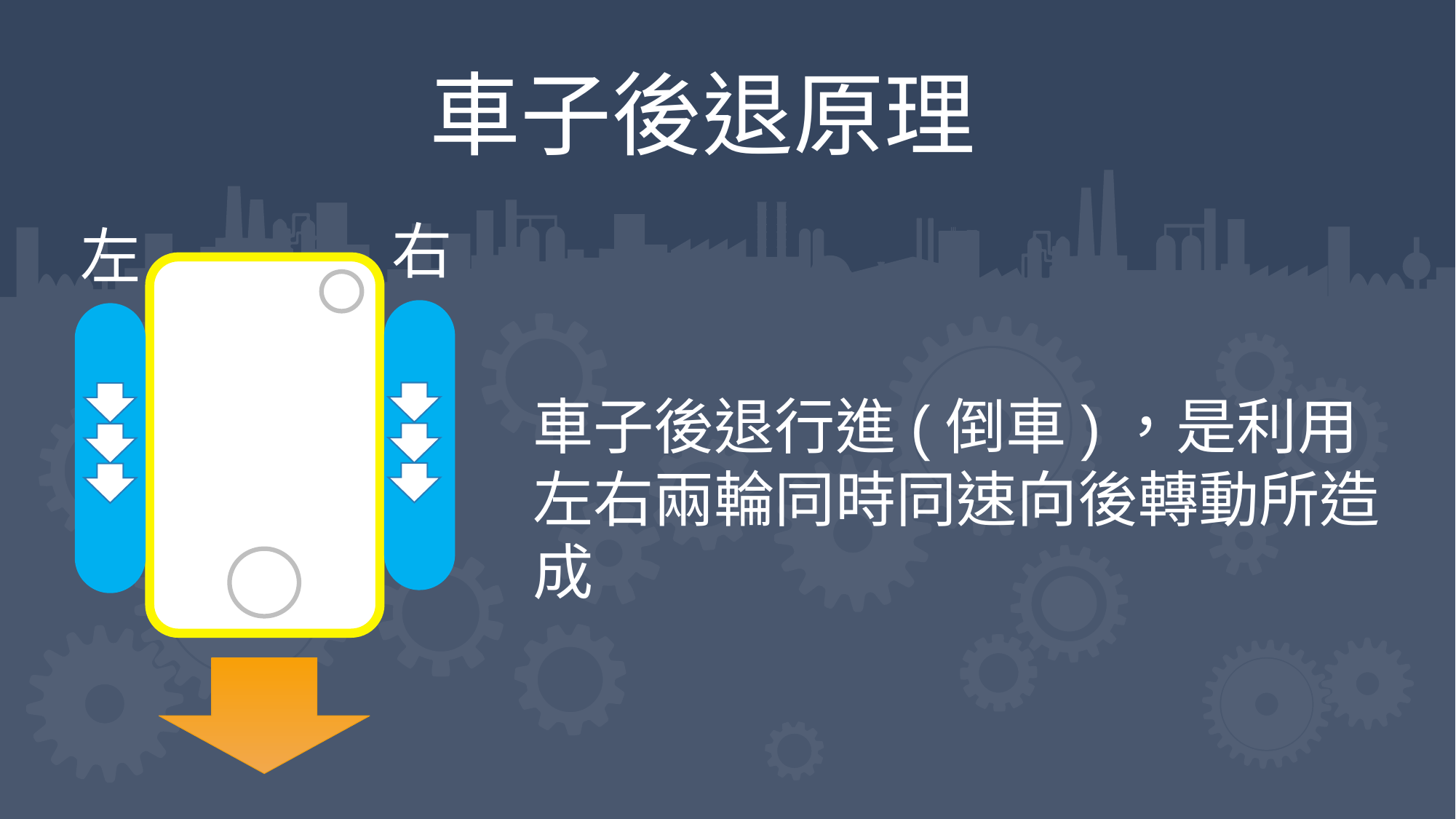

車子後退原理
右
左

車子後退行進(倒車)，是利用左右兩輪同時同速向後轉動所造成